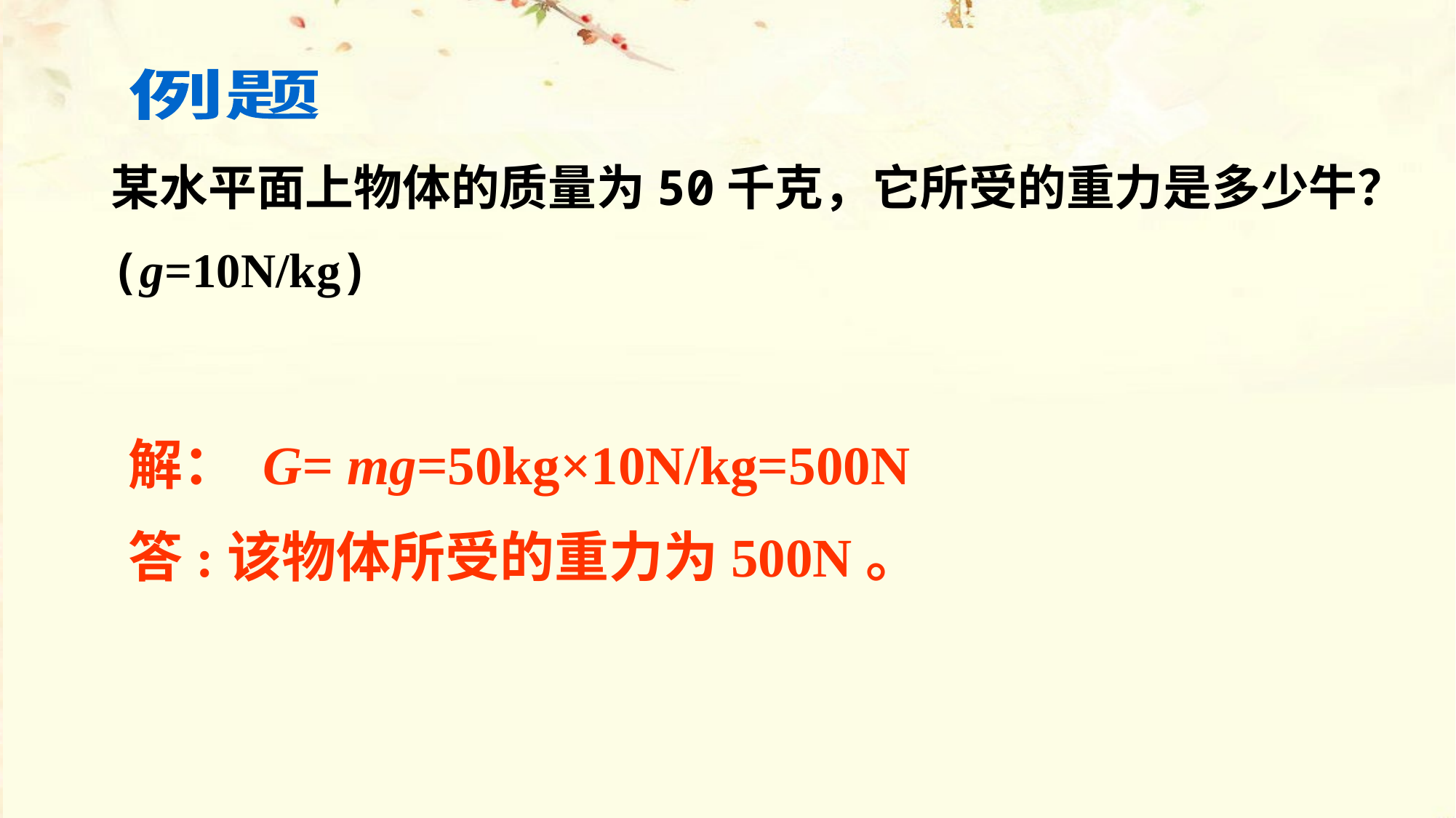

例题
某水平面上物体的质量为50千克，它所受的重力是多少牛？
(g=10N/kg)

解： G= mg=50kg×10N/kg=500N
答:该物体所受的重力为500N。